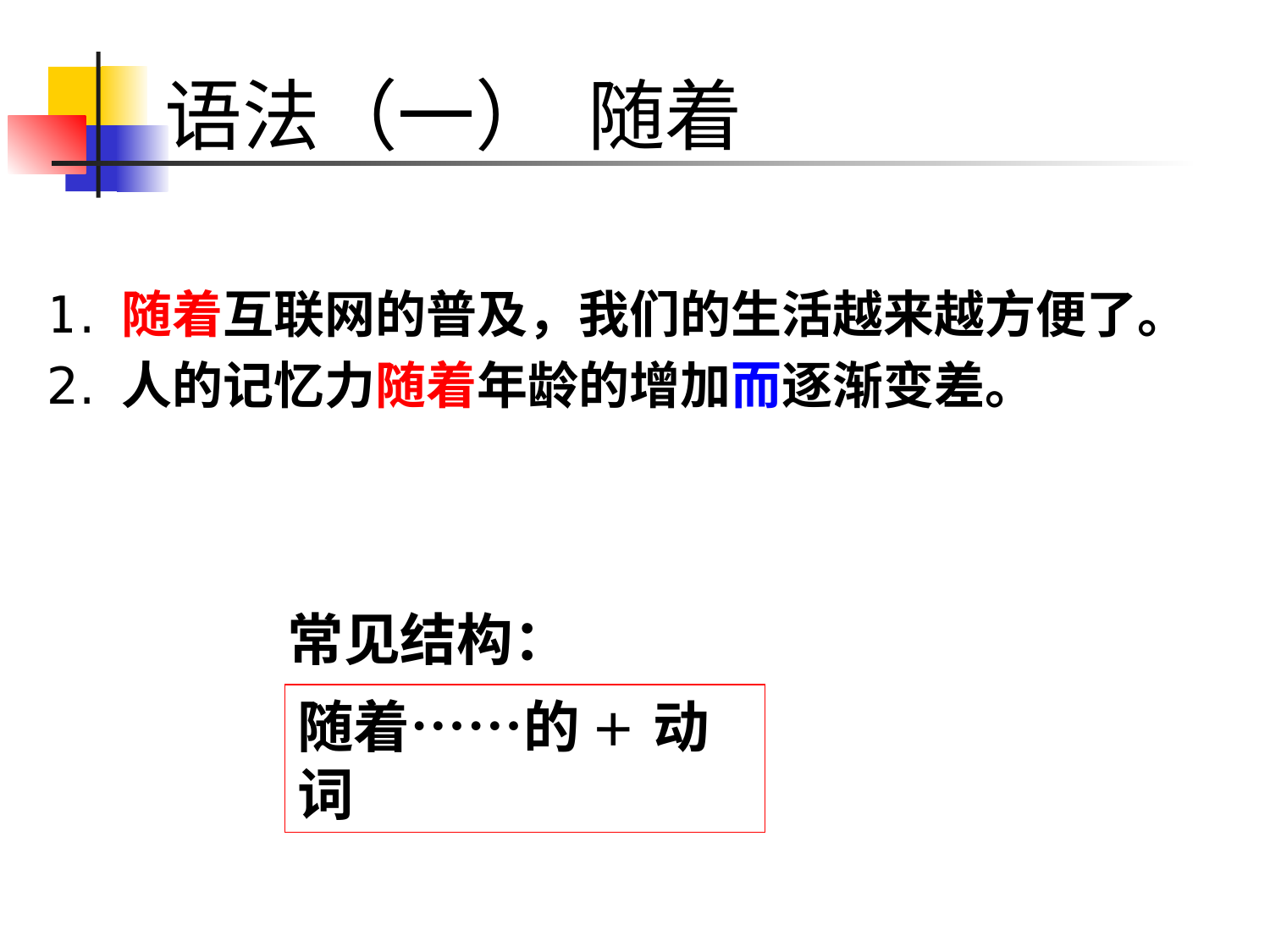

# 语法（一）  随着
1. 随着互联网的普及，我们的生活越来越方便了。
2. 人的记忆力随着年龄的增加而逐渐变差。
常见结构：
随着……的+动词